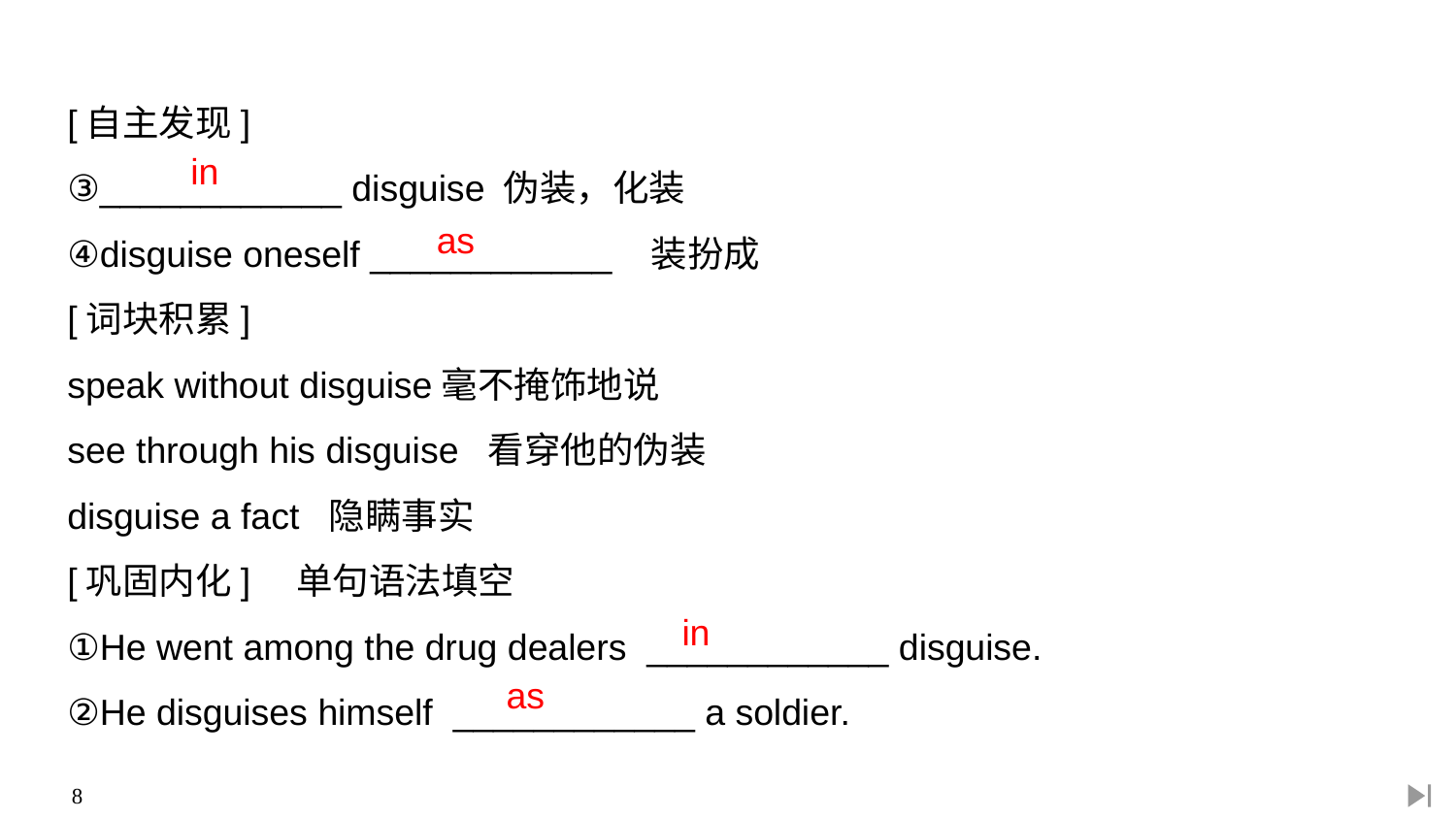

[自主发现]
③____________ disguise 伪装，化装
④disguise oneself ____________   装扮成
[词块积累]
speak without disguise毫不掩饰地说
see through his disguise  看穿他的伪装
disguise a fact  隐瞒事实
[巩固内化]　单句语法填空
①He went among the drug dealers  ____________ disguise.
②He disguises himself  ____________ a soldier.
in
as
in
as